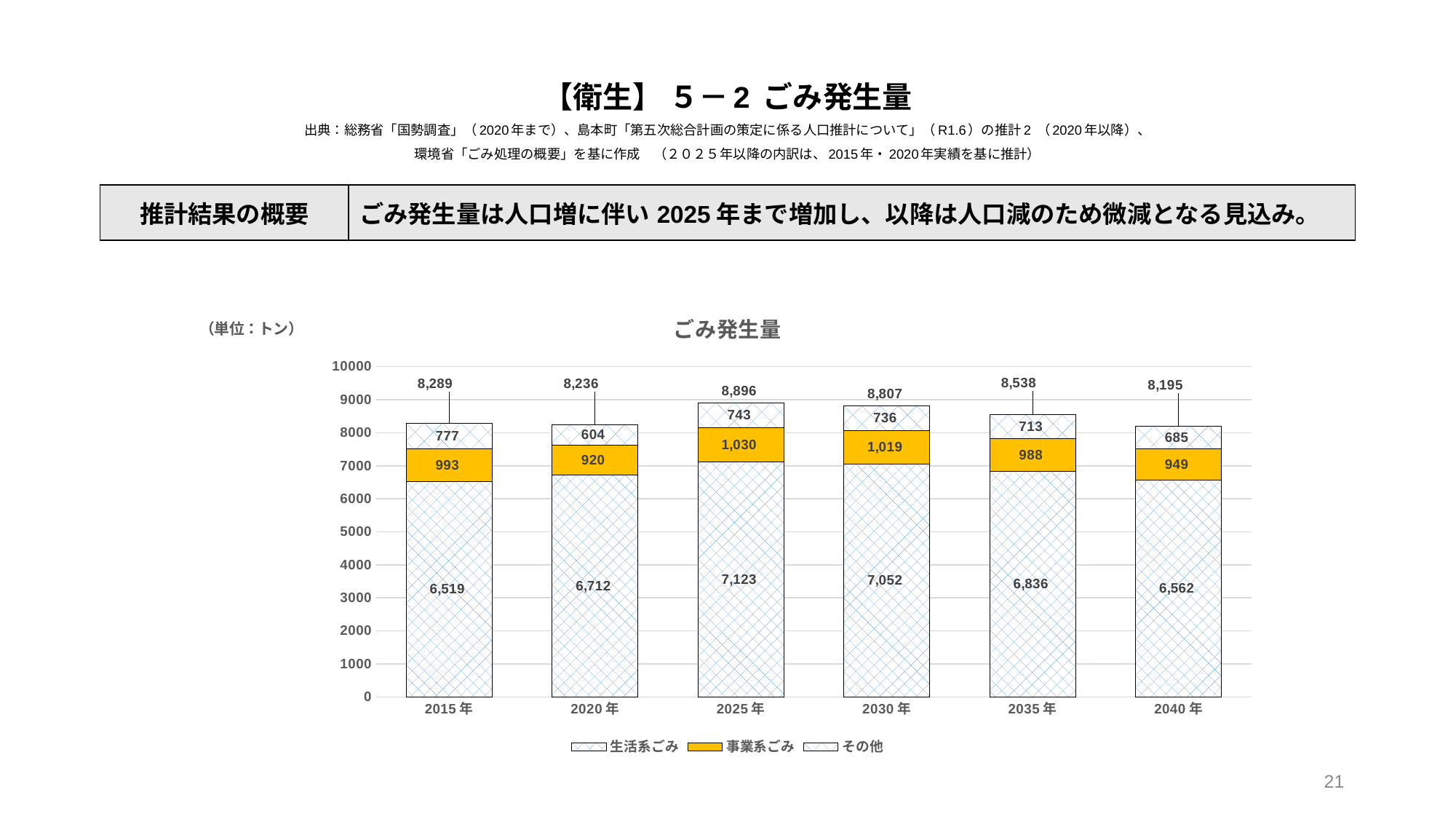

# 【衛生】 ５－2 ごみ発生量 出典：総務省「国勢調査」（2020年まで）、島本町「第五次総合計画の策定に係る人口推計について」（R1.6）の推計2 （2020年以降）、 環境省「ごみ処理の概要」を基に作成　（２０２５年以降の内訳は、2015年・2020年実績を基に推計）
| 推計結果の概要 | ごみ発生量は人口増に伴い2025年まで増加し、以降は人口減のため微減となる見込み。 |
| --- | --- |

### Chart: ごみ発生量

| Category | 生活系ごみ | 事業系ごみ | その他 | ごみ発生量 |
|---|---|---|---|---|
| 2015年 | 6519.0 | 993.0 | 777.0 | 8289.0 |
| 2020年 | 6712.0 | 920.0 | 604.0 | 8236.0 |
| 2025年 | 7123.475215030537 | 1029.7712067426553 | 743.1869649425356 | 8896.433386715727 |
| 2030年 | 7052.168513132138 | 1019.4630936031842 | 735.7475888284564 | 8807.379195563779 |
| 2035年 | 6836.24794570073 | 988.2495669785328 | 713.2207537747697 | 8537.718266454032 |
| 2040年 | 6562.03462742023 | 948.6092269553371 | 684.612278612295 | 8195.256132987863 |
21